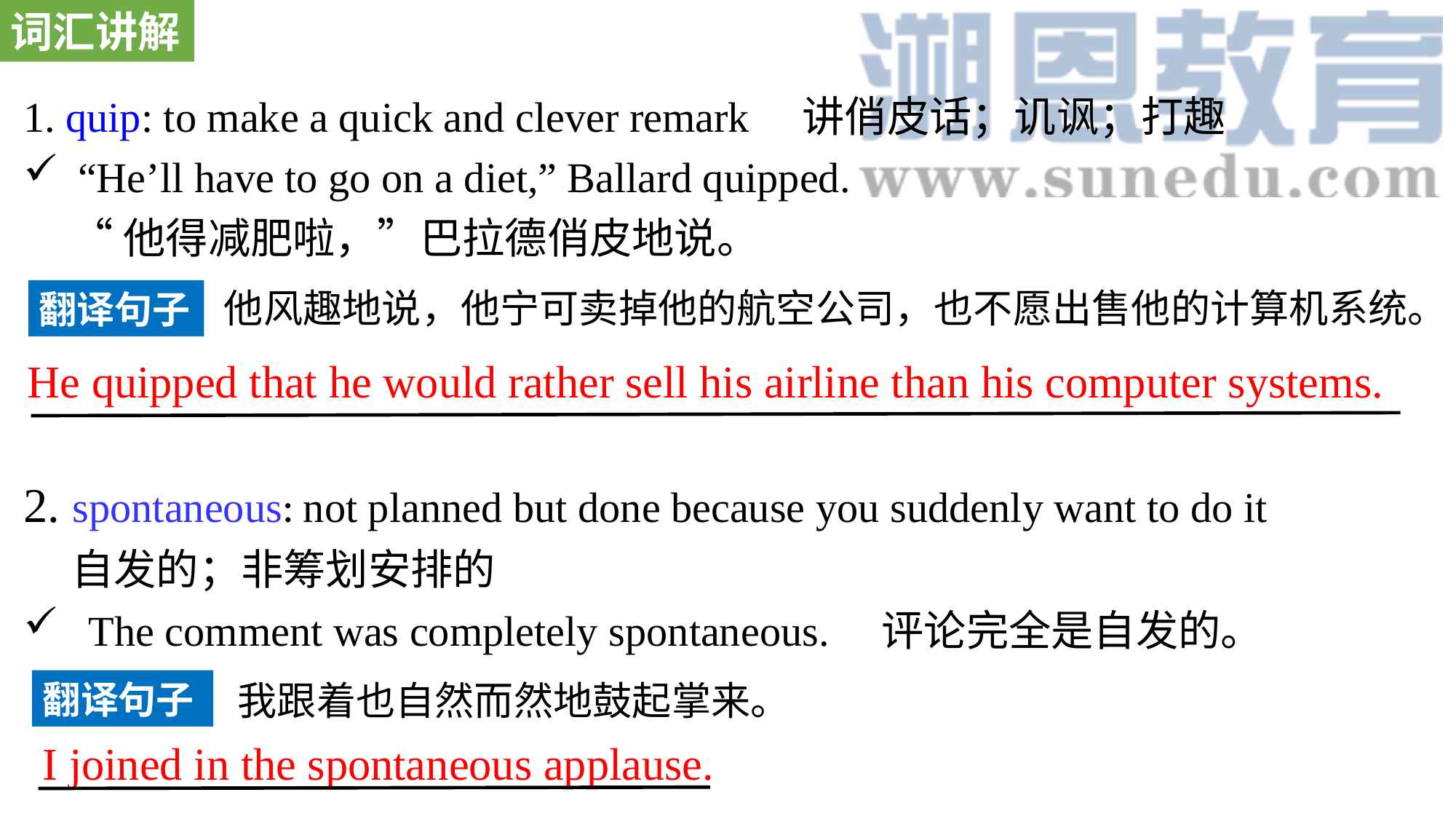

词汇讲解
1. quip: to make a quick and clever remark    讲俏皮话；讥讽；打趣
“He’ll have to go on a diet,” Ballard quipped.
     “他得减肥啦，”巴拉德俏皮地说。

2. spontaneous: not planned but done because you suddenly want to do it
    自发的；非筹划安排的
 The comment was completely spontaneous.    评论完全是自发的。
他风趣地说，他宁可卖掉他的航空公司，也不愿出售他的计算机系统。
翻译句子
He quipped that he would rather sell his airline than his computer systems.
翻译句子
我跟着也自然而然地鼓起掌来。
I joined in the spontaneous applause.